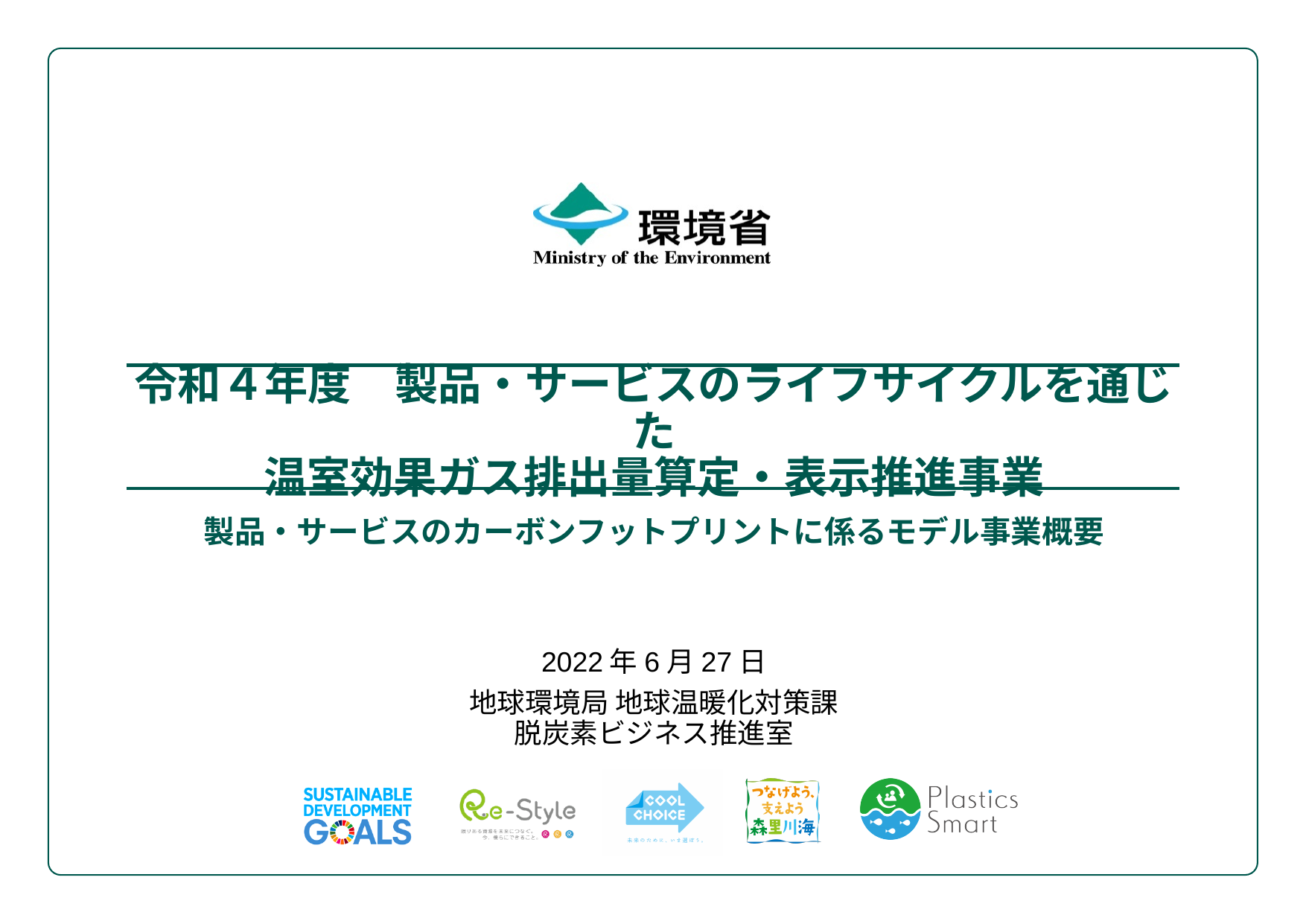

# 令和４年度　製品・サービスのライフサイクルを通じた 温室効果ガス排出量算定・表示推進事業
製品・サービスのカーボンフットプリントに係るモデル事業概要
2022年6月27日
地球環境局 地球温暖化対策課
脱炭素ビジネス推進室